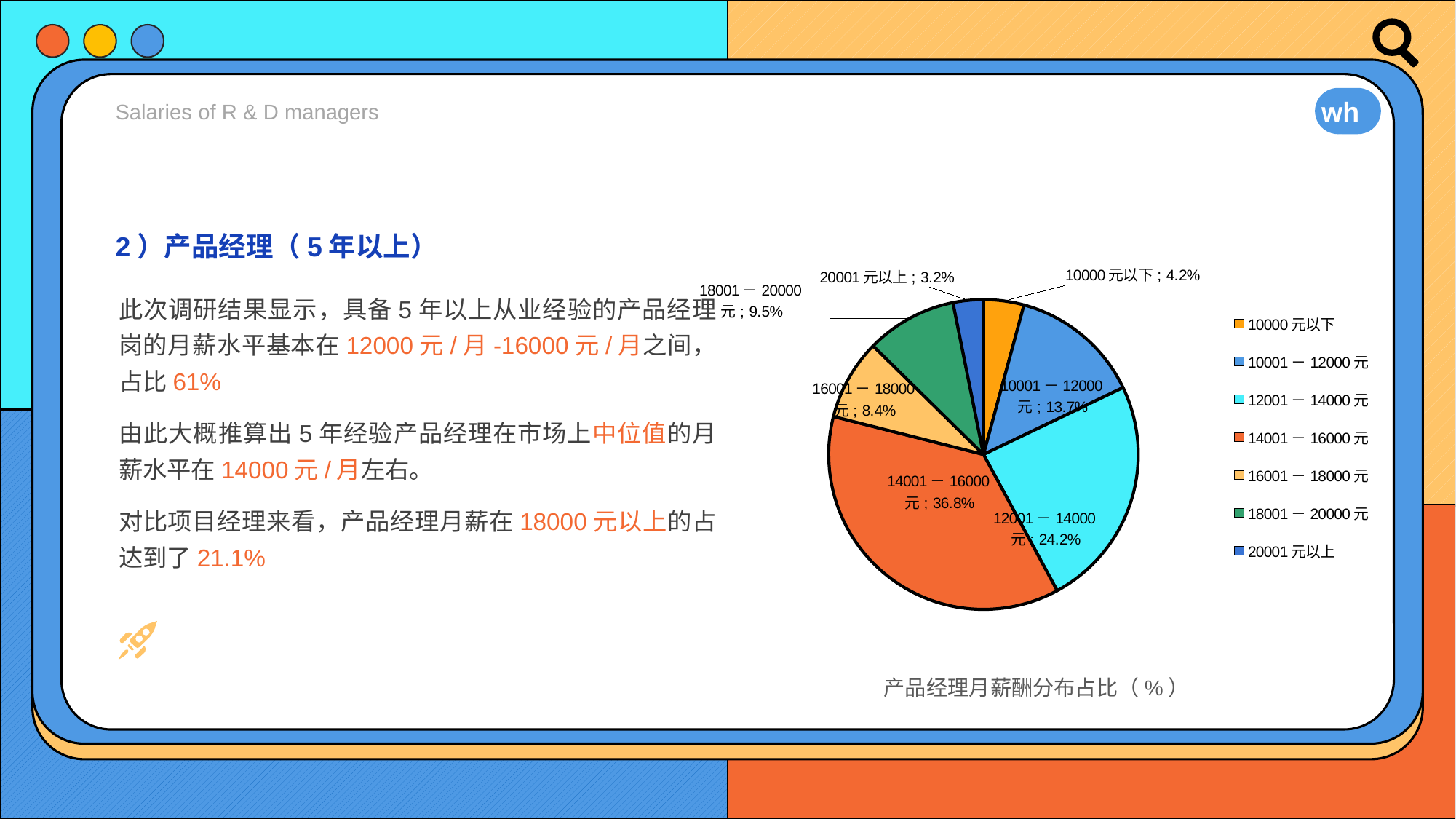

whsia
Salaries of R & D managers

### Chart

| Category |
|---|

### Chart

| Category |  |
|---|---|
| 10000元以下 | 0.0421052631578947 |
| 10001－12000元 | 0.136842105263158 |
| 12001－14000元 | 0.242105263157895 |
| 14001－16000元 | 0.368421052631579 |
| 16001－18000元 | 0.0842105263157895 |
| 18001－20000元 | 0.0947368421052632 |
| 20001元以上 | 0.0315789473684211 |
2）产品经理（5年以上）
此次调研结果显示，具备5年以上从业经验的产品经理岗的月薪水平基本在12000元/月-16000元/月之间，占比61%
由此大概推算出5年经验产品经理在市场上中位值的月薪水平在14000元/月左右。
对比项目经理来看，产品经理月薪在18000元以上的占达到了21.1%

产品经理月薪酬分布占比（%）